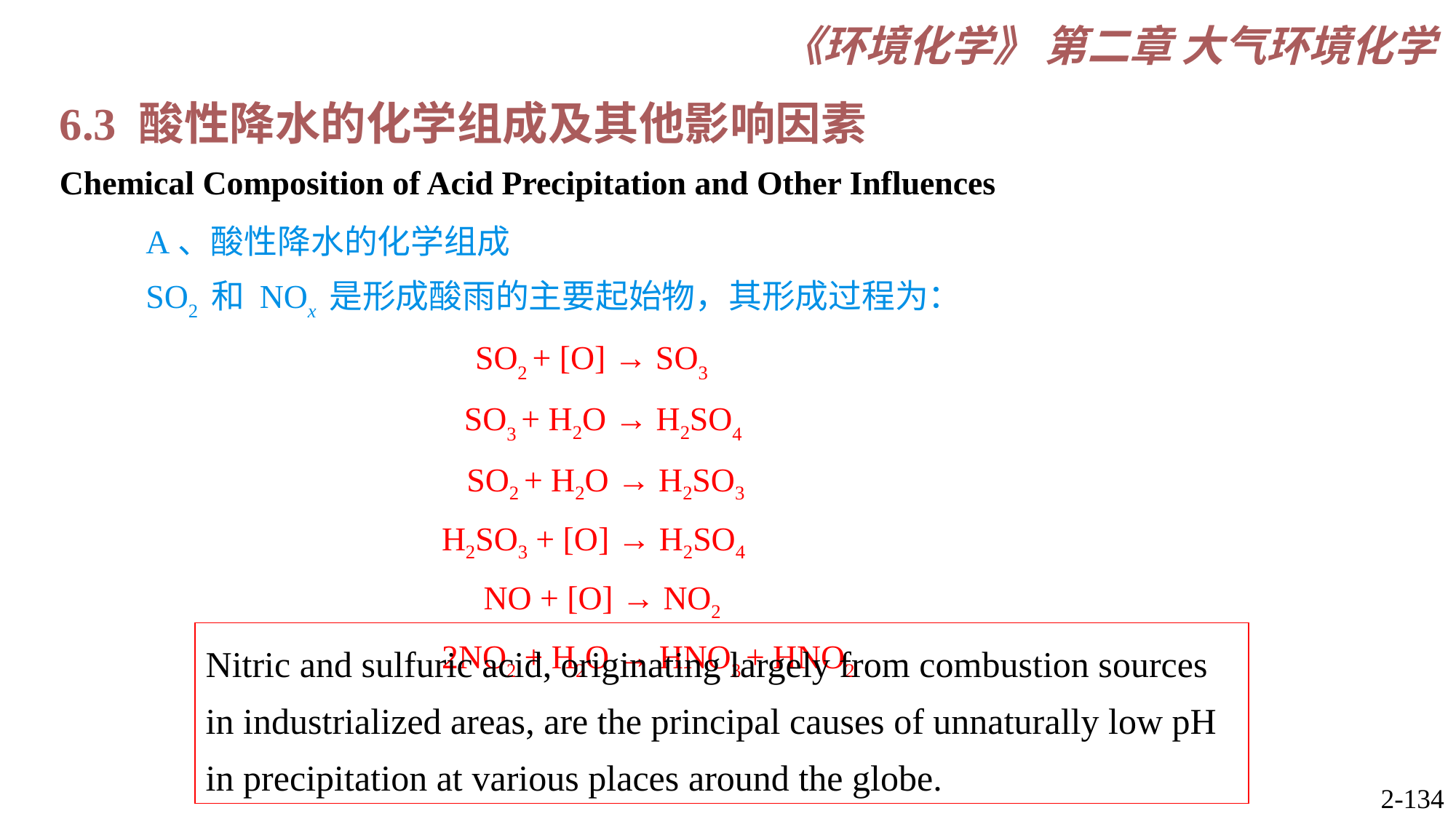

6.3 酸性降水的化学组成及其他影响因素
Chemical Composition of Acid Precipitation and Other Influences
A、酸性降水的化学组成
SO2 和 NOx 是形成酸雨的主要起始物，其形成过程为：
                        SO2 + [O] → SO3
　　　           SO3 + H2O → H2SO4
                       SO2 + H2O → H2SO3
                    H2SO3 + [O] → H2SO4
                         NO + [O] → NO2
                    2NO2 + H2O → HNO3 + HNO2

Nitric and sulfuric acid, originating largely from combustion sources in industrialized areas, are the principal causes of unnaturally low pH in precipitation at various places around the globe.
2-134